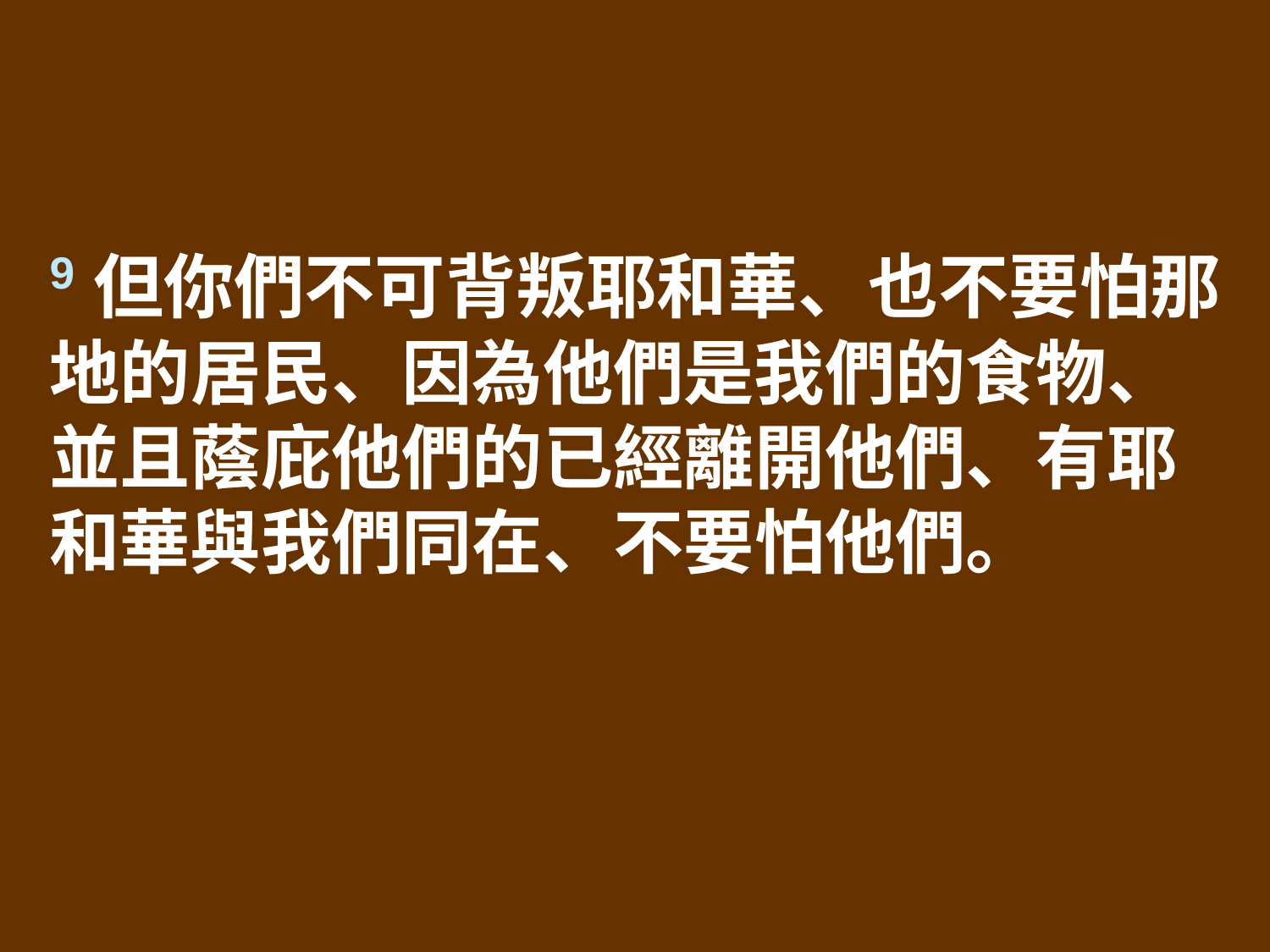

9但你們不可背叛耶和華、也不要怕那地的居民、因為他們是我們的食物、並且蔭庇他們的已經離開他們、有耶和華與我們同在、不要怕他們。